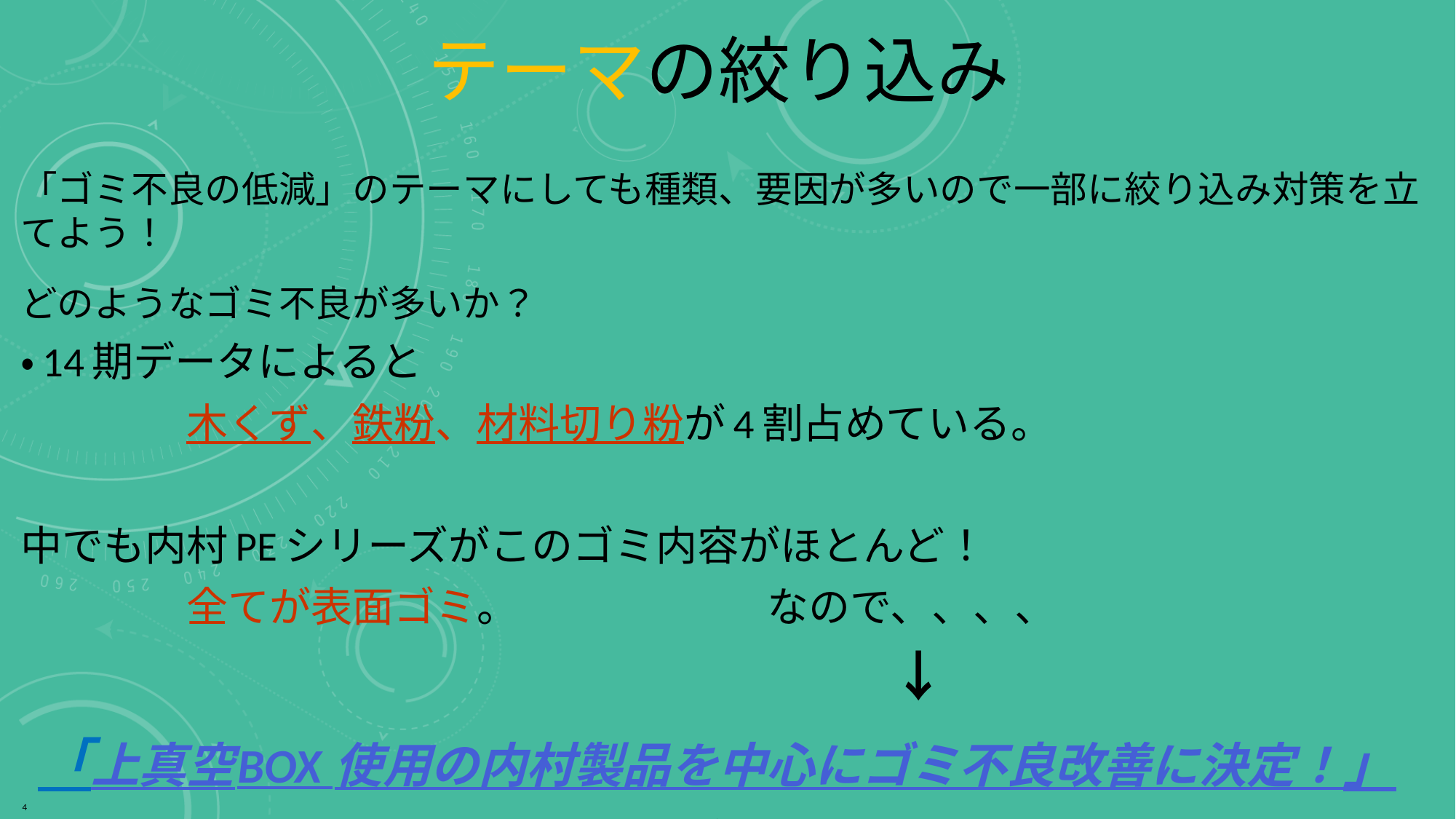

# テーマの絞り込み
「ゴミ不良の低減」のテーマにしても種類、要因が多いので一部に絞り込み対策を立てよう！

どのようなゴミ不良が多いか？
・14期データによると
　　　　木くず、鉄粉、材料切り粉が4割占めている。

中でも内村PEシリーズがこのゴミ内容がほとんど！
　　　　全てが表面ゴミ。　　　　　　なので、、、、
　　　　　　　　　　　　　　　　　　　　　↓

４
「上真空BOX 使用の内村製品を中心にゴミ不良改善に決定！」

４